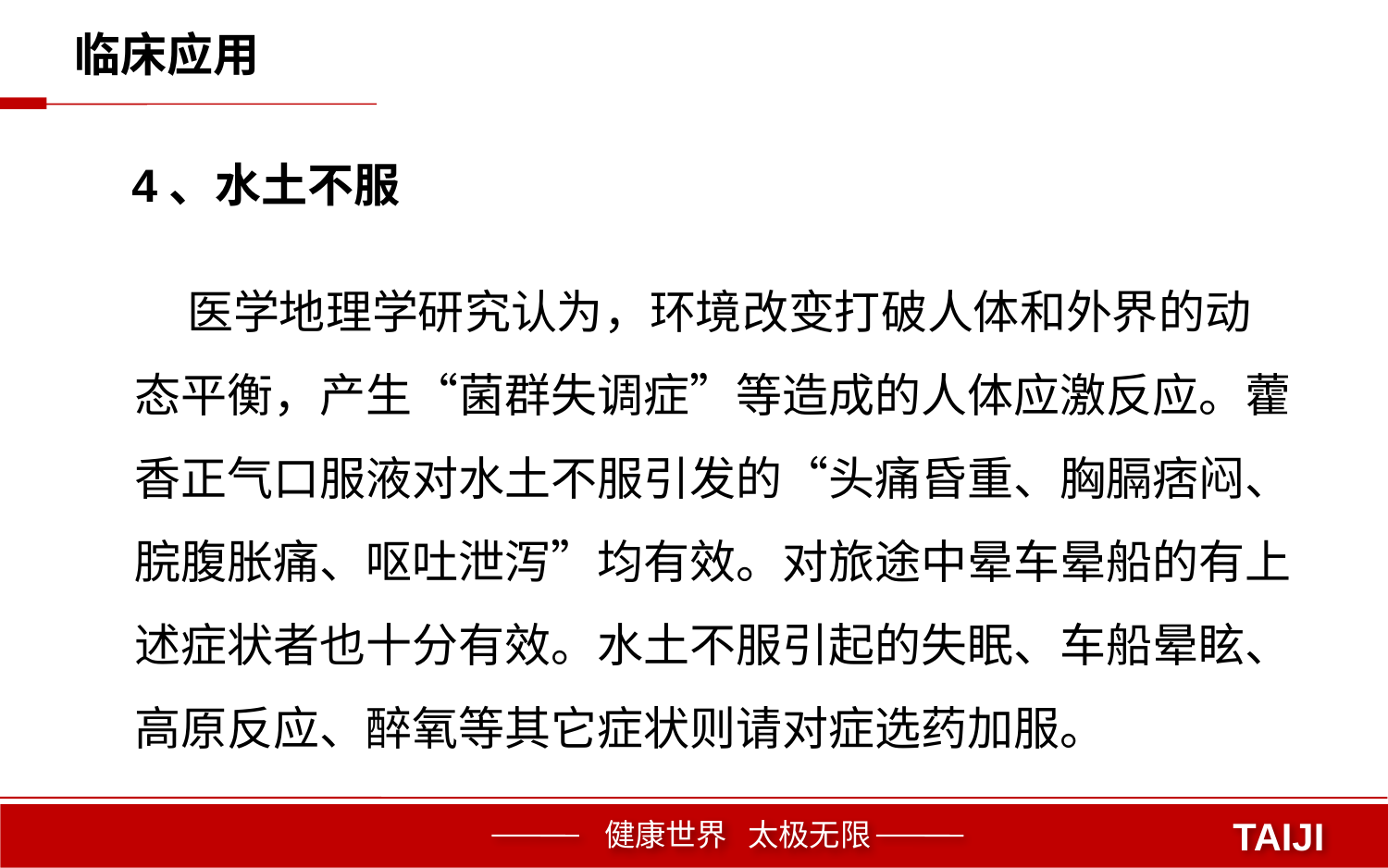

临床应用
4、水土不服
    医学地理学研究认为，环境改变打破人体和外界的动态平衡，产生“菌群失调症”等造成的人体应激反应。藿香正气口服液对水土不服引发的“头痛昏重、胸膈痞闷、脘腹胀痛、呕吐泄泻”均有效。对旅途中晕车晕船的有上述症状者也十分有效。水土不服引起的失眠、车船晕眩、高原反应、醉氧等其它症状则请对症选药加服。